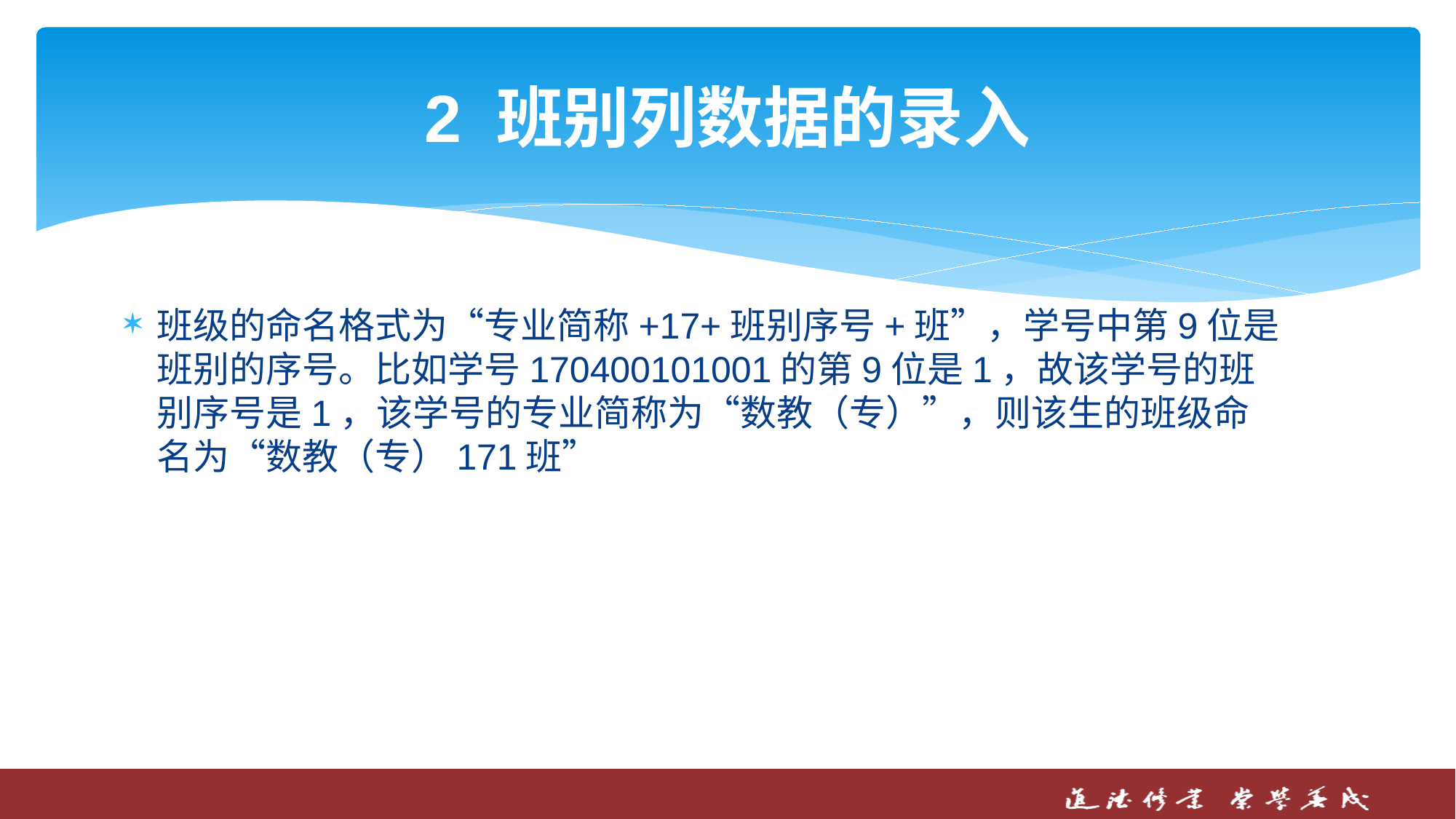

# 2 班别列数据的录入
班级的命名格式为“专业简称+17+班别序号+班”，学号中第9位是班别的序号。比如学号170400101001的第9位是1，故该学号的班别序号是1，该学号的专业简称为“数教（专）”，则该生的班级命名为“数教（专）171班”